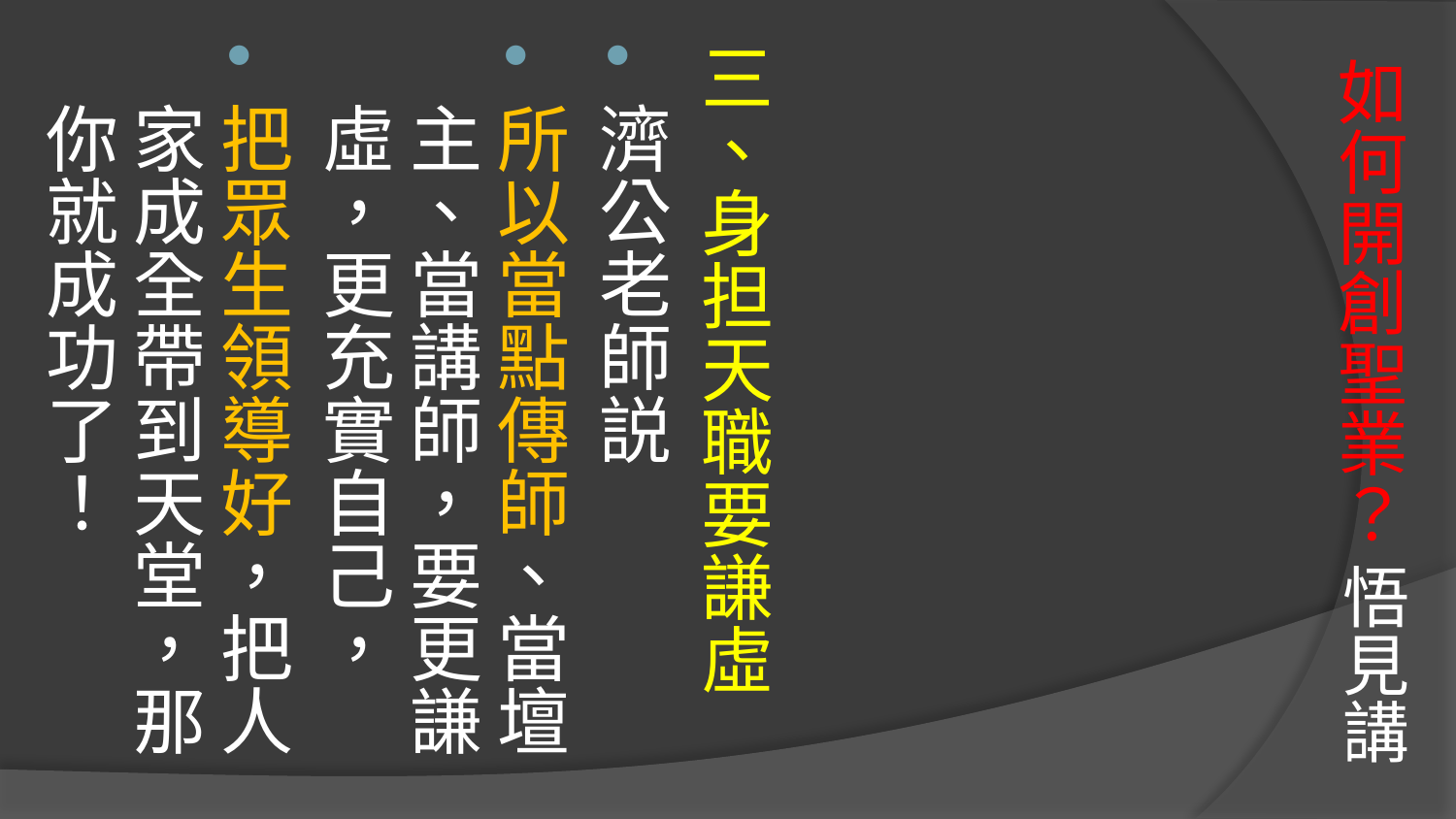

三、身担天職要謙虛
濟公老師説
所以當點傳師、當壇主、當講師，要更謙虛，更充實自己，
把眾生領導好，把人家成全帶到天堂，那你就成功了！
# 如何開創聖業？ 悟見講